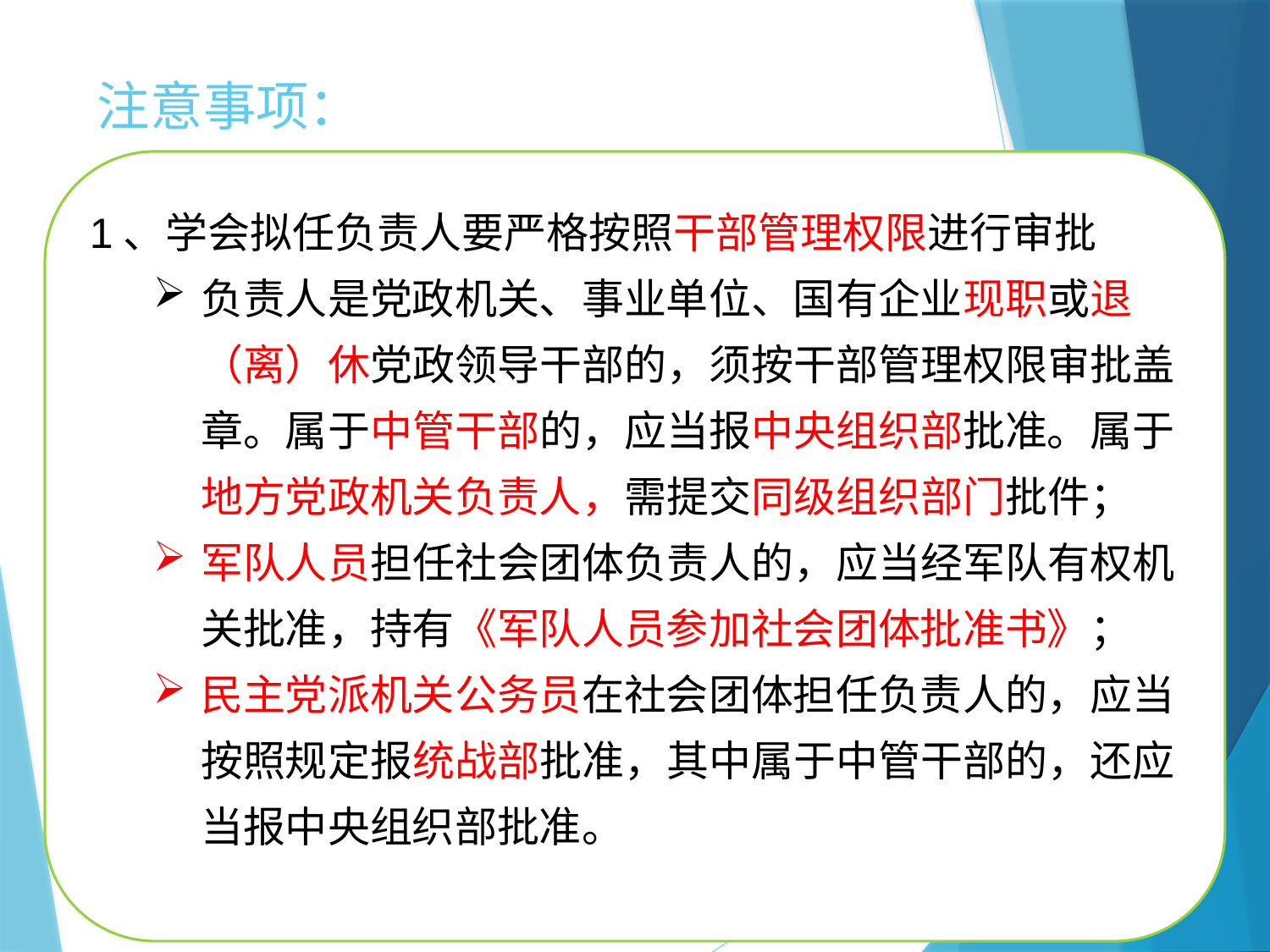

# 注意事项：
1、学会拟任负责人要严格按照干部管理权限进行审批
负责人是党政机关、事业单位、国有企业现职或退（离）休党政领导干部的，须按干部管理权限审批盖章。属于中管干部的，应当报中央组织部批准。属于地方党政机关负责人，需提交同级组织部门批件；
军队人员担任社会团体负责人的，应当经军队有权机关批准，持有《军队人员参加社会团体批准书》；
民主党派机关公务员在社会团体担任负责人的，应当按照规定报统战部批准，其中属于中管干部的，还应当报中央组织部批准。